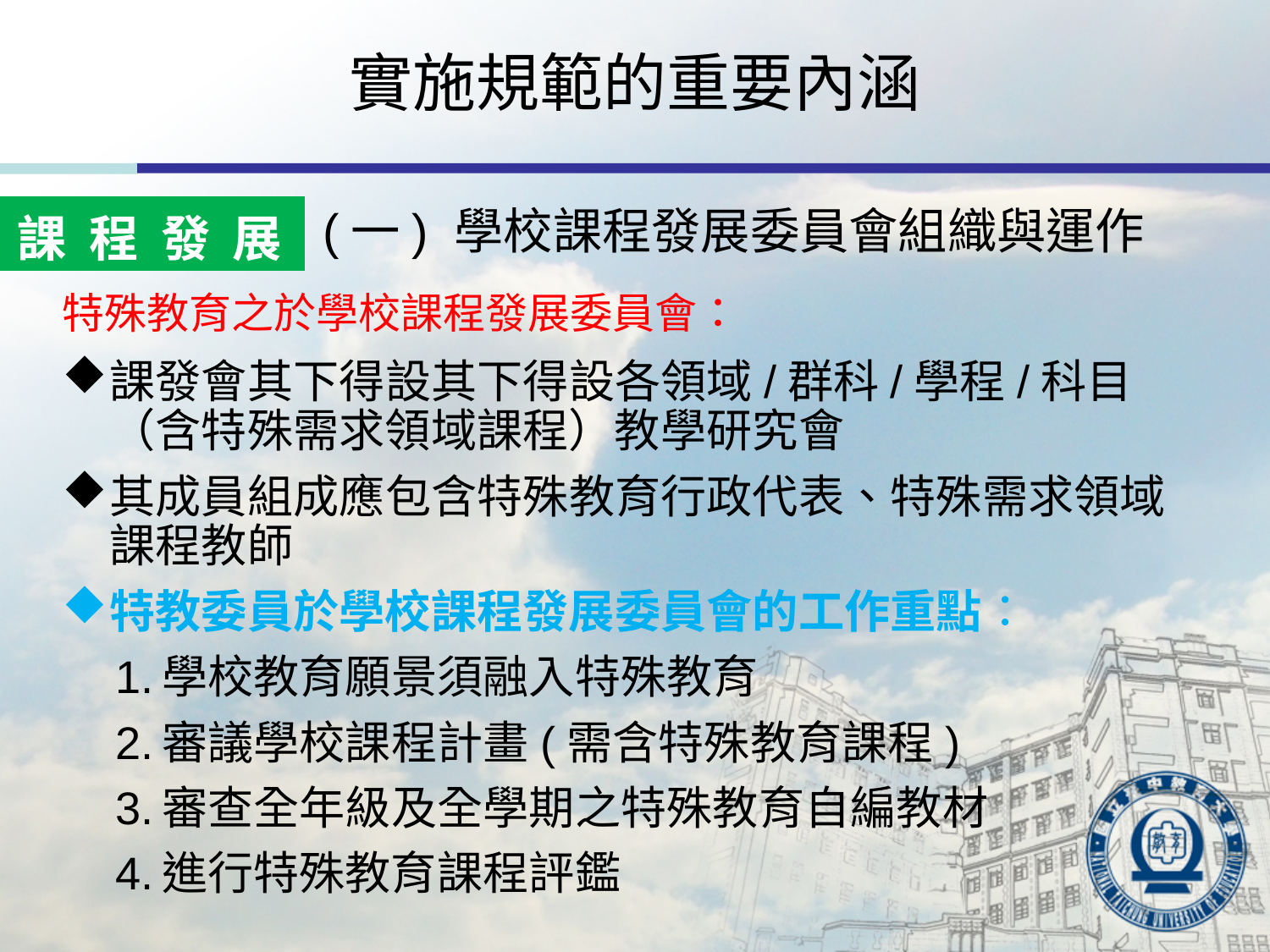

實施規範的重要內涵

課  程  發  展
# (一) 學校課程發展委員會組織與運作

特殊教育之於學校課程發展委員會：
課發會其下得設其下得設各領域/群科/學程/科目（含特殊需求領域課程）教學研究會
其成員組成應包含特殊教育行政代表、特殊需求領域課程教師
特教委員於學校課程發展委員會的工作重點：
學校教育願景須融入特殊教育
審議學校課程計畫(需含特殊教育課程)
審查全年級及全學期之特殊教育自編教材
進行特殊教育課程評鑑